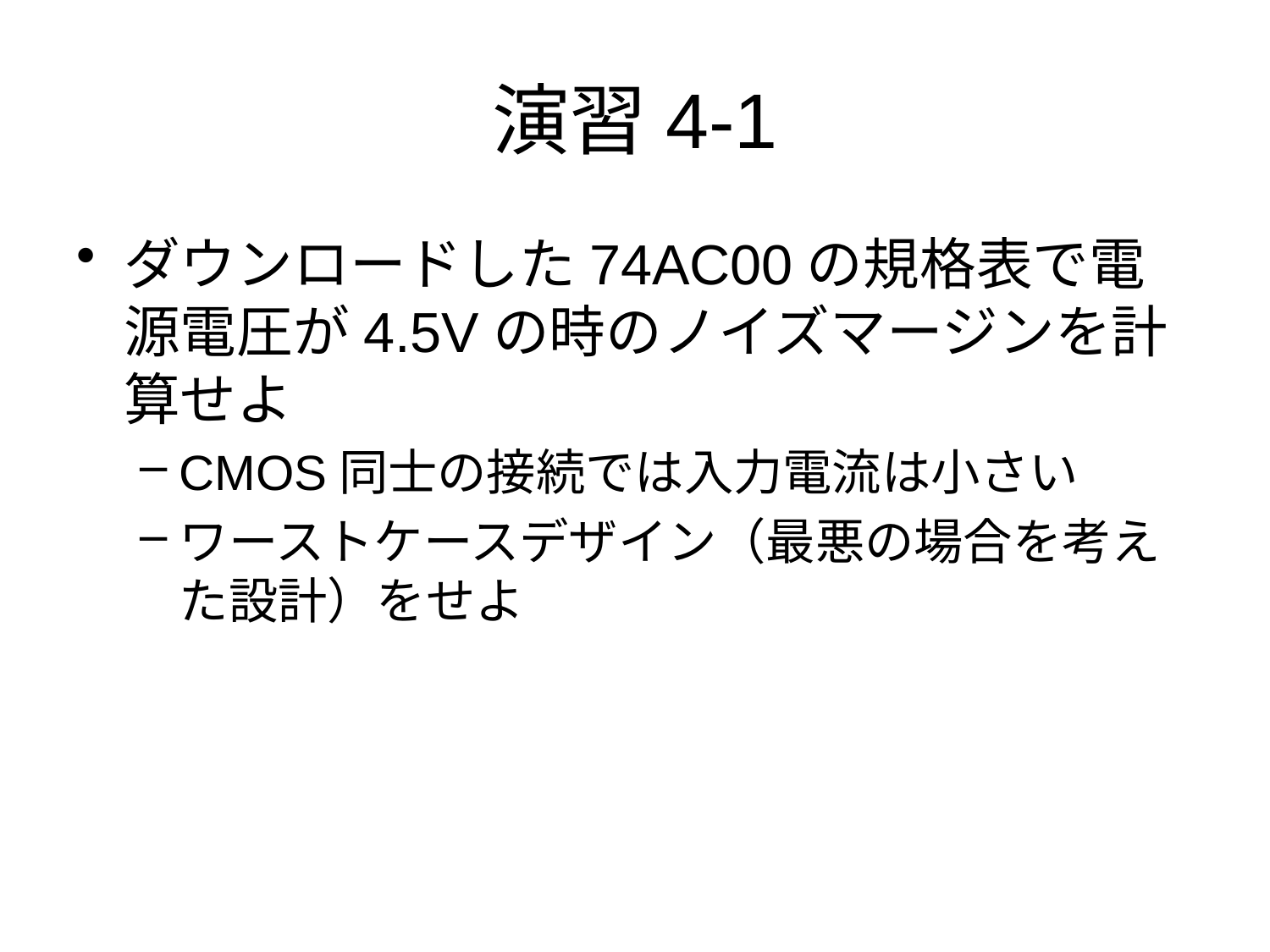

# 演習4-1
ダウンロードした74AC00の規格表で電源電圧が4.5Vの時のノイズマージンを計算せよ
CMOS同士の接続では入力電流は小さい
ワーストケースデザイン（最悪の場合を考えた設計）をせよ